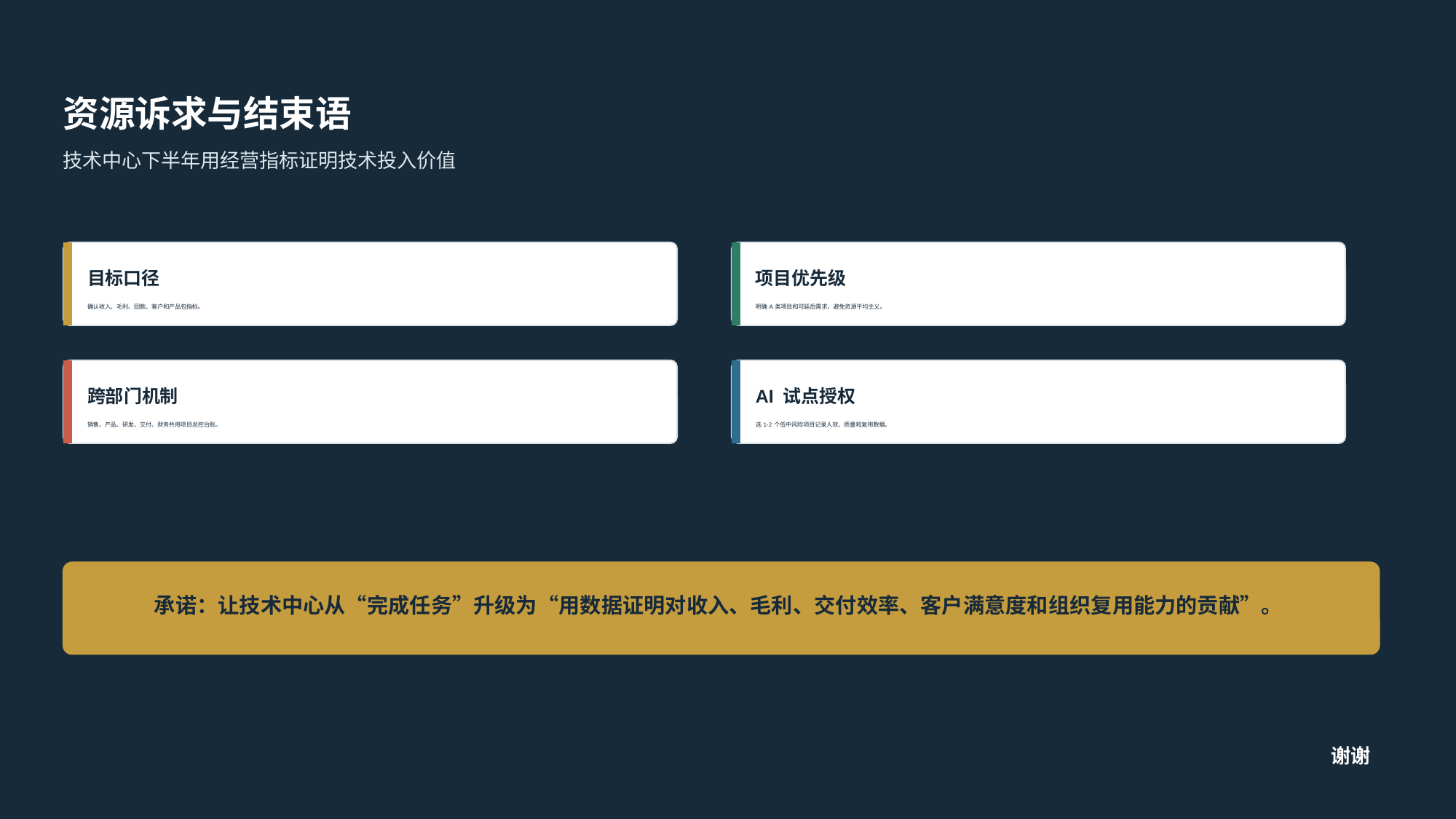

资源诉求与结束语
技术中心下半年用经营指标证明技术投入价值

目标口径
项目优先级
确认收入、毛利、回款、客户和产品包指标。
明确 A 类项目和可延后需求，避免资源平均主义。

跨部门机制
AI 试点授权
销售、产品、研发、交付、财务共用项目总控台账。
选 1-2 个低中风险项目记录人效、质量和复用数据。

承诺：让技术中心从“完成任务”升级为“用数据证明对收入、毛利、交付效率、客户满意度和组织复用能力的贡献”。
谢谢